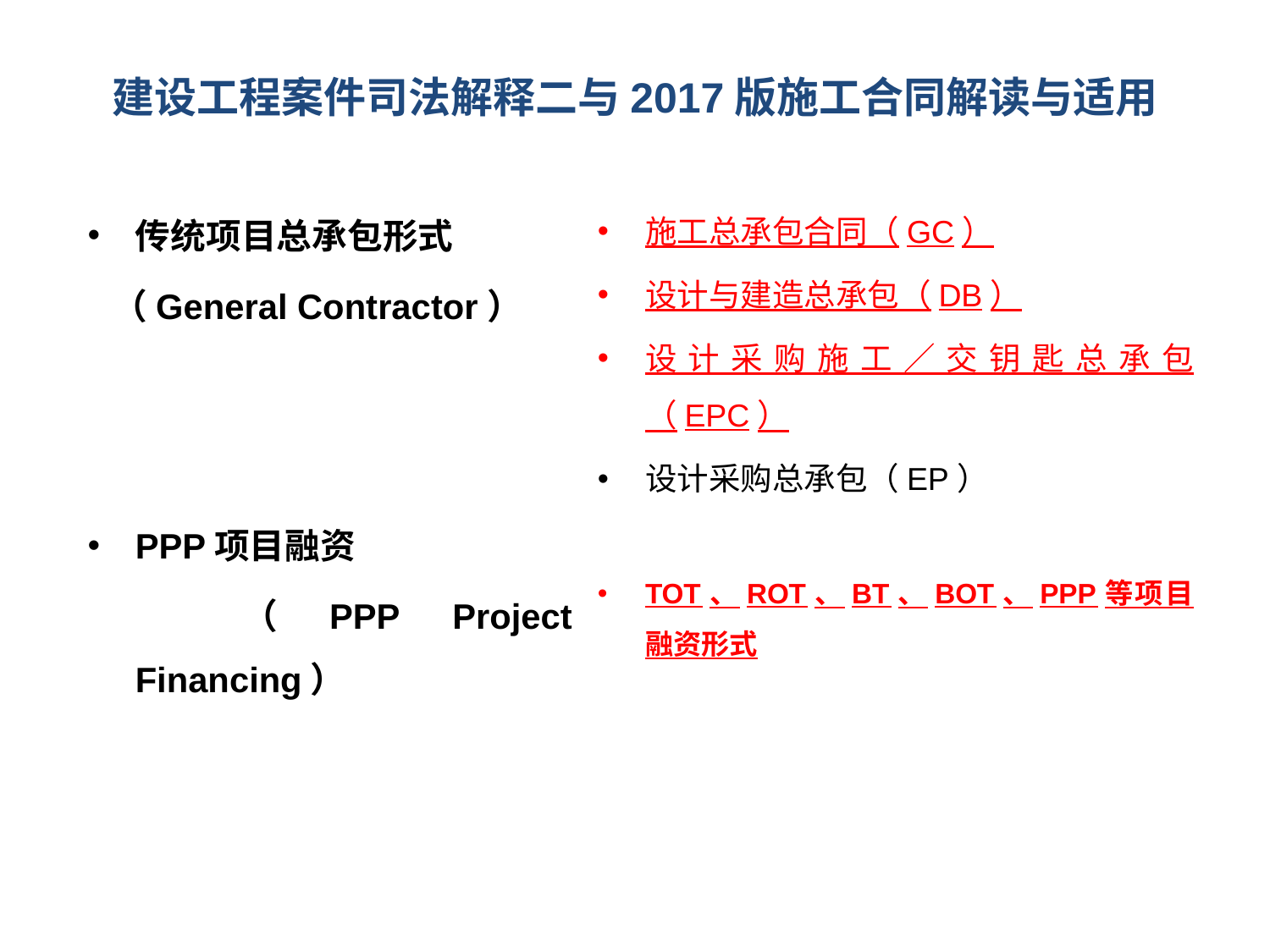

# 建设工程案件司法解释二与2017版施工合同解读与适用
传统项目总承包形式
  （General Contractor）

PPP项目融资
  （PPP Project Financing）

施工总承包合同（GC）
设计与建造总承包（DB）
设计采购施工／交钥匙总承包（EPC）
设计采购总承包（EP）

TOT、ROT、BT、BOT、PPP等项目融资形式
5